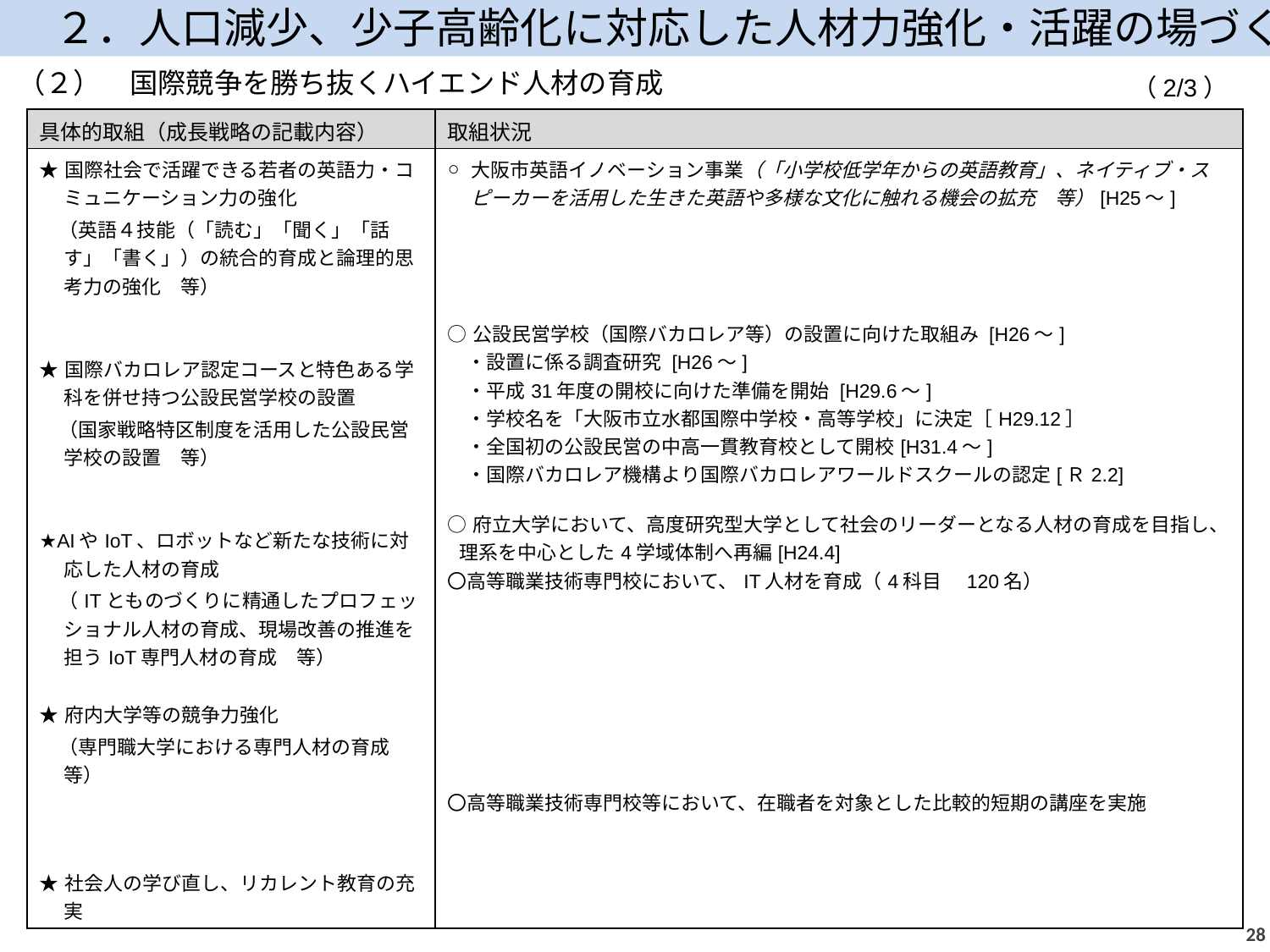

２．人口減少、少子高齢化に対応した人材力強化・活躍の場づくり
（２）　国際競争を勝ち抜くハイエンド人材の育成
（2/3）
| 具体的取組（成長戦略の記載内容） | 取組状況 |
| --- | --- |
| ★国際社会で活躍できる若者の英語力・コミュニケーション力の強化 　（英語４技能（「読む」「聞く」「話す」「書く」）の統合的育成と論理的思考力の強化　等） ★国際バカロレア認定コースと特色ある学科を併せ持つ公設民営学校の設置 　（国家戦略特区制度を活用した公設民営学校の設置　等） ★AIやIoT、ロボットなど新たな技術に対応した人材の育成 　（ITとものづくりに精通したプロフェッショナル人材の育成、現場改善の推進を担うIoT専門人材の育成　等） ★府内大学等の競争力強化 　（専門職大学における専門人材の育成　等） ★社会人の学び直し、リカレント教育の充実 | 大阪市英語イノベーション事業（「小学校低学年からの英語教育」、ネイティブ・スピーカーを活用した生きた英語や多様な文化に触れる機会の拡充　等）[H25～] ○公設民営学校（国際バカロレア等）の設置に向けた取組み [H26～] 　・設置に係る調査研究 [H26～] 　・平成31年度の開校に向けた準備を開始 [H29.6～] 　・学校名を「大阪市立水都国際中学校・高等学校」に決定［H29.12］ 　・全国初の公設民営の中高一貫教育校として開校[H31.4～] 　・国際バカロレア機構より国際バカロレアワールドスクールの認定[Ｒ2.2] ○府立大学において、高度研究型大学として社会のリーダーとなる人材の育成を目指し、理系を中心とした4学域体制へ再編[H24.4] 〇高等職業技術専門校において、IT人材を育成（4科目　120名） 〇高等職業技術専門校等において、在職者を対象とした比較的短期の講座を実施 |
28